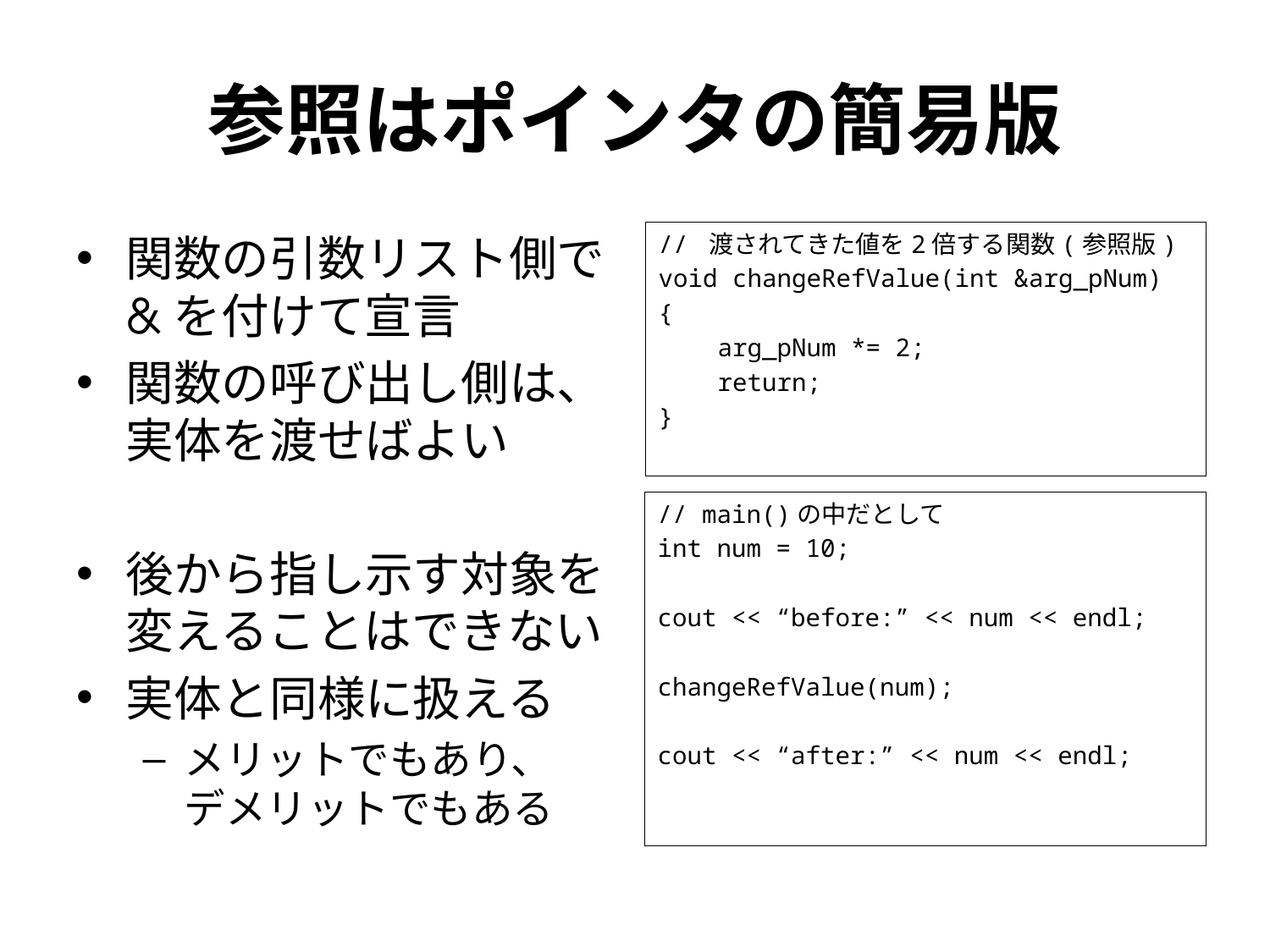

# 参照はポインタの簡易版
関数の引数リスト側で&を付けて宣言
関数の呼び出し側は、実体を渡せばよい

後から指し示す対象を変えることはできない
実体と同様に扱える
メリットでもあり、
デメリットでもある
// 渡されてきた値を2倍する関数(参照版)
void changeRefValue(int &arg_pNum)
{
    arg_pNum *= 2;
    return;
}

// main()の中だとして
int num = 10;

cout << “before:” << num << endl;

changeRefValue(num);

cout << “after:” << num << endl;